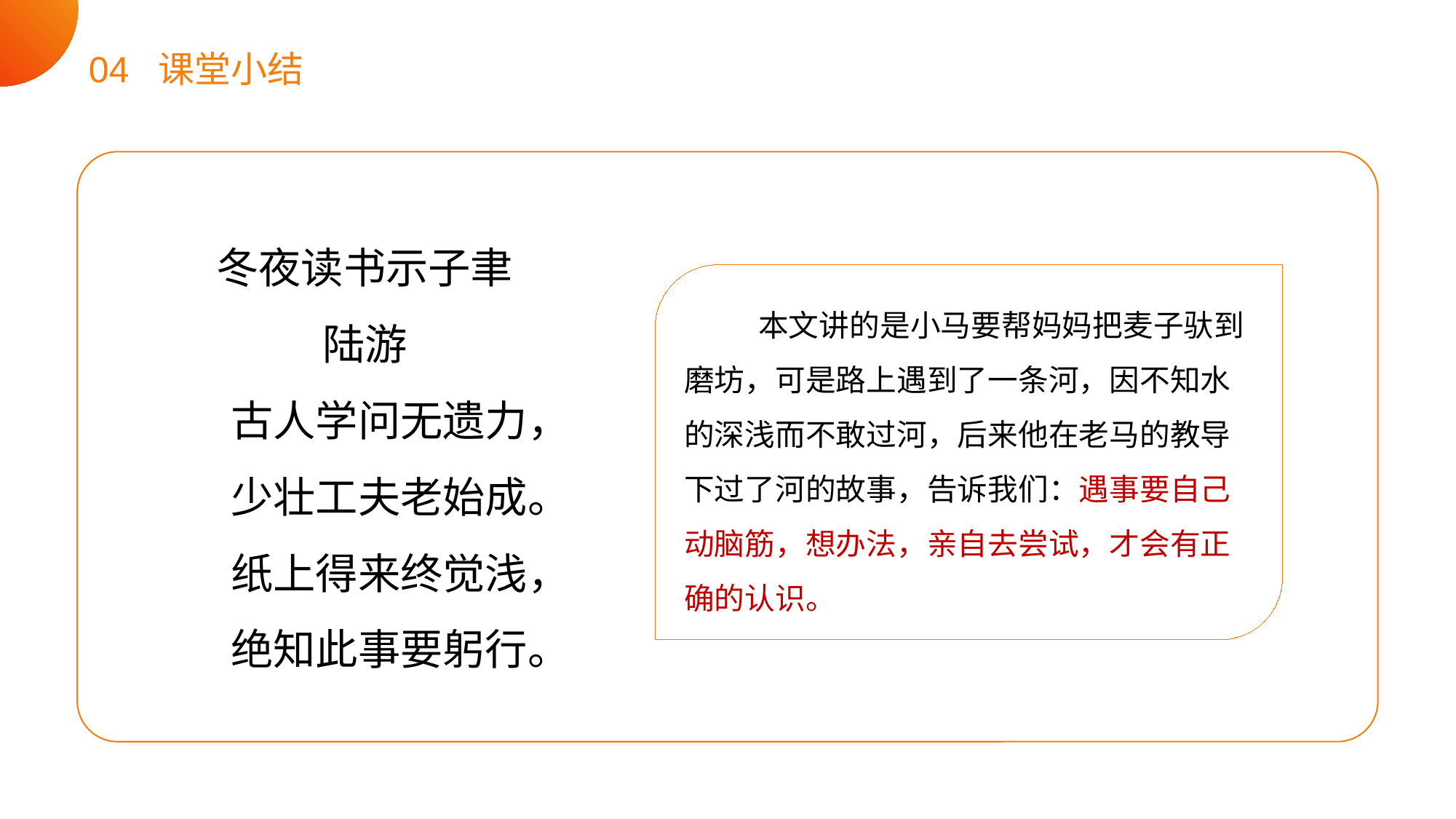

04  课堂小结
冬夜读书示子聿
陆游
  古人学问无遗力，
  少壮工夫老始成。
  纸上得来终觉浅，
  绝知此事要躬行。
本文讲的是小马要帮妈妈把麦子驮到磨坊，可是路上遇到了一条河，因不知水的深浅而不敢过河，后来他在老马的教导下过了河的故事，告诉我们：遇事要自己动脑筋，想办法，亲自去尝试，才会有正确的认识。